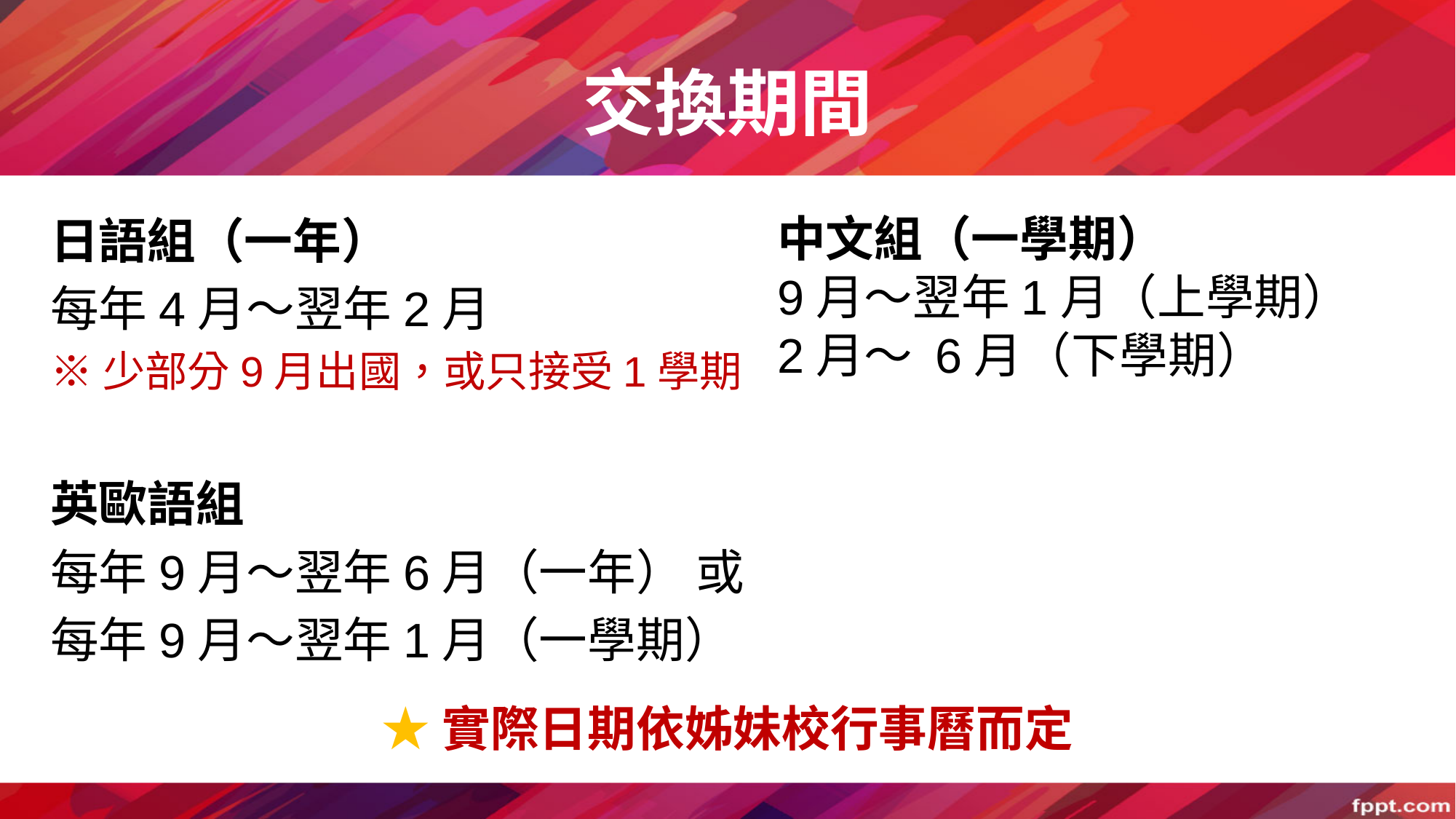

# 交換期間
中文組（一學期）
9月～翌年1月（上學期）
2月～ 6月（下學期）

日語組（一年）
每年4月～翌年2月
※少部分9月出國，或只接受1學期

英歐語組
每年9月～翌年6月（一年） 或
每年9月～翌年1月（一學期）

★實際日期依姊妹校行事曆而定